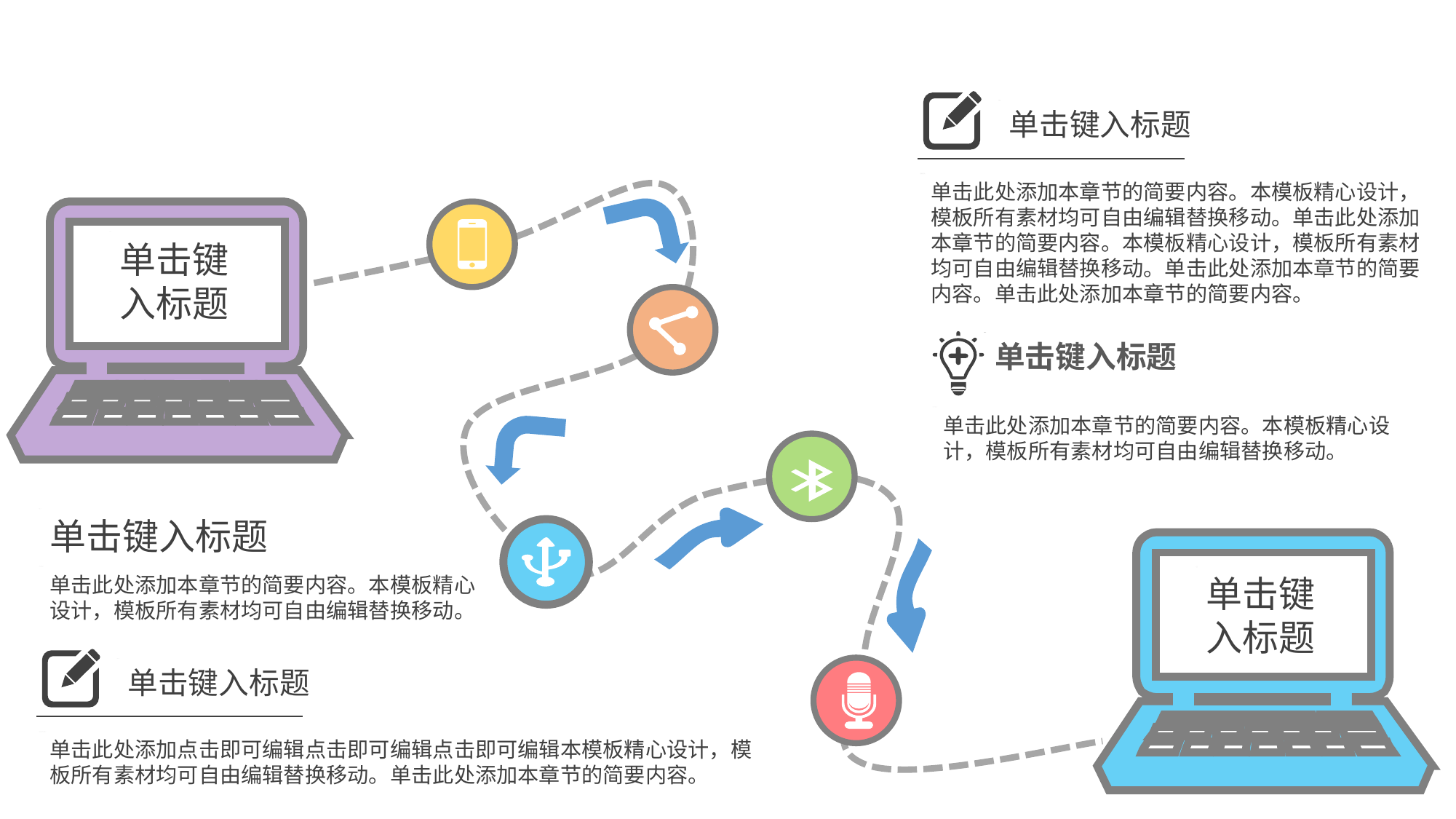

单击键入标题
单击此处添加本章节的简要内容。本模板精心设计，模板所有素材均可自由编辑替换移动。单击此处添加本章节的简要内容。本模板精心设计，模板所有素材均可自由编辑替换移动。单击此处添加本章节的简要内容。单击此处添加本章节的简要内容。

单击键入标题

单击键入标题
单击此处添加本章节的简要内容。本模板精心设计，模板所有素材均可自由编辑替换移动。

单击键入标题

单击此处添加本章节的简要内容。本模板精心设计，模板所有素材均可自由编辑替换移动。
单击键入标题

单击键入标题

单击此处添加点击即可编辑点击即可编辑点击即可编辑本模板精心设计，模板所有素材均可自由编辑替换移动。单击此处添加本章节的简要内容。